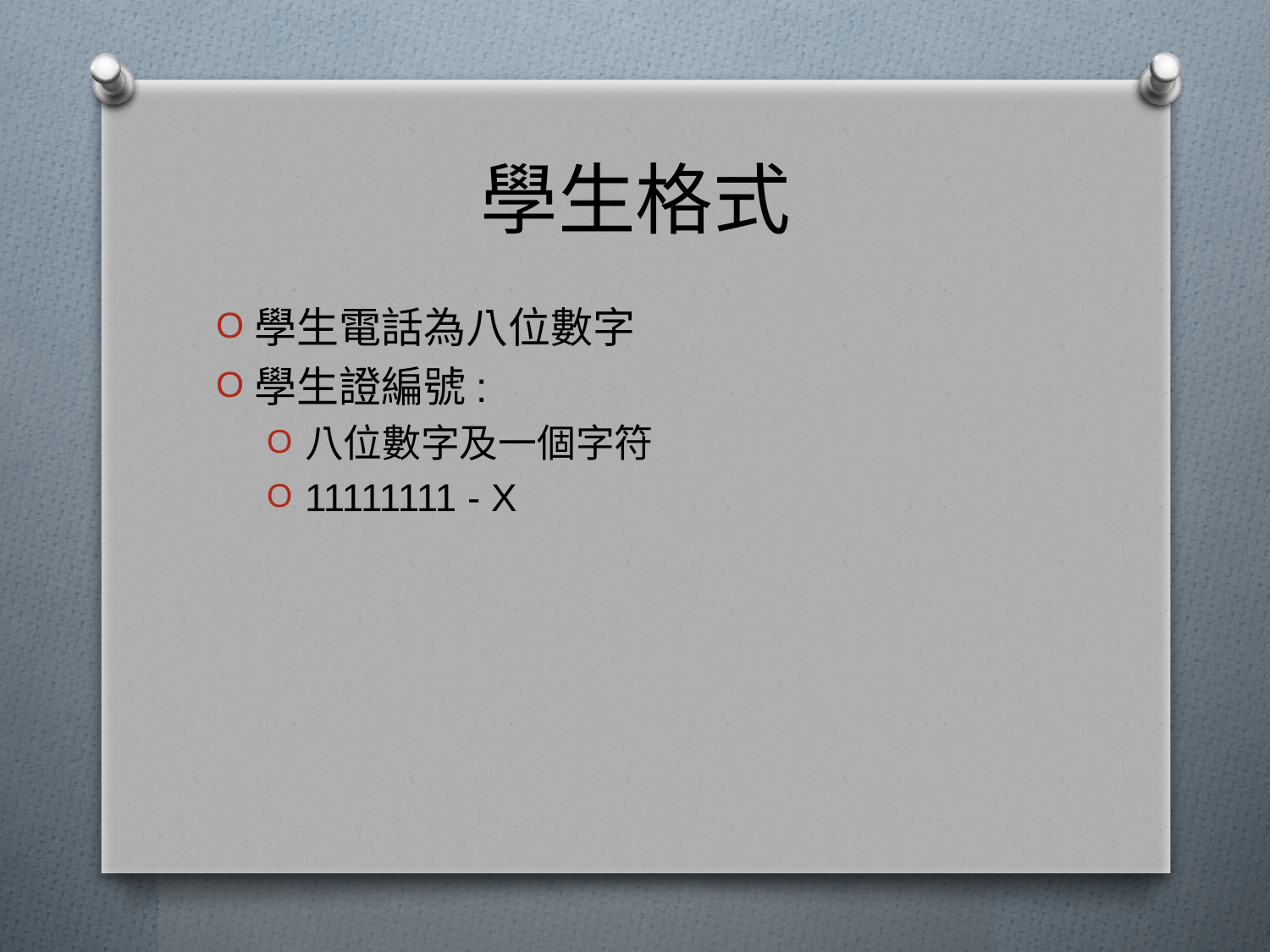

# 學生格式
學生電話為八位數字
學生證編號:
八位數字及一個字符
11111111 - X